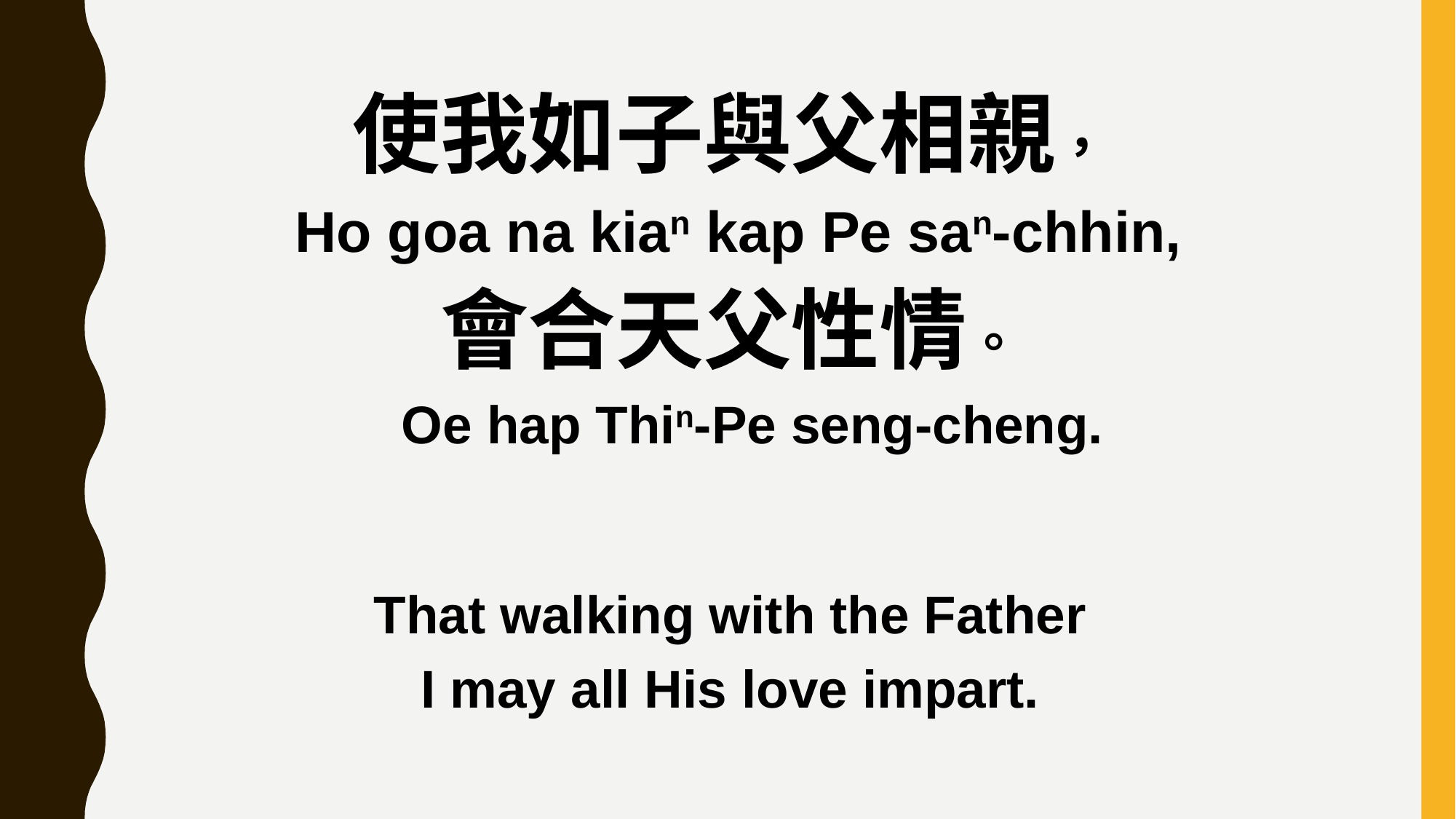

使我如子與父相親，
 Ho goa na kian kap Pe san-chhin,
會合天父性情。
   Oe hap Thin-Pe seng-cheng.

That walking with the Father
I may all His love impart.